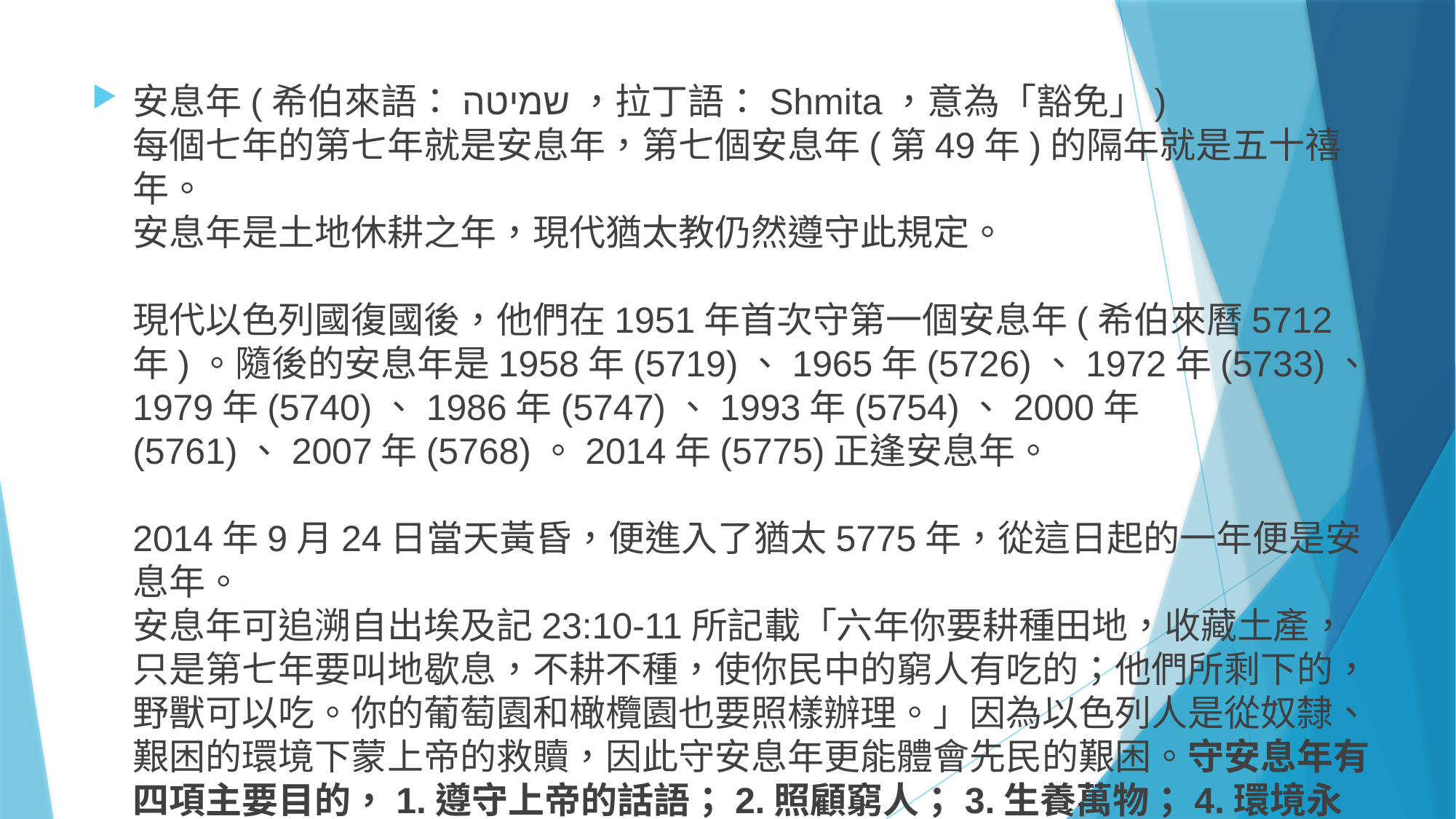

安息年(希伯來語：שמיטה‎，拉丁語：Shmita‎，意為「豁免」)
每個七年的第七年就是安息年，第七個安息年(第49年)的隔年就是五十禧年。
安息年是土地休耕之年，現代猶太教仍然遵守此規定。
現代以色列國復國後，他們在1951年首次守第一個安息年(希伯來曆5712年)。隨後的安息年是1958年(5719)、1965年(5726)、1972年(5733)、1979年(5740)、1986年(5747)、1993年(5754)、2000年(5761)、2007年(5768)。2014年(5775)正逢安息年。
2014年9月24日當天黃昏，便進入了猶太5775年，從這日起的一年便是安息年。
安息年可追溯自出埃及記23:10-11所記載「六年你要耕種田地，收藏土產，只是第七年要叫地歇息，不耕不種，使你民中的窮人有吃的；他們所剩下的，野獸可以吃。你的葡萄園和橄欖園也要照樣辦理。」因為以色列人是從奴隸、艱困的環境下蒙上帝的救贖，因此守安息年更能體會先民的艱困。守安息年有四項主要目的，1.遵守上帝的話語；2.照顧窮人；3.生養萬物；4.環境永續。
#